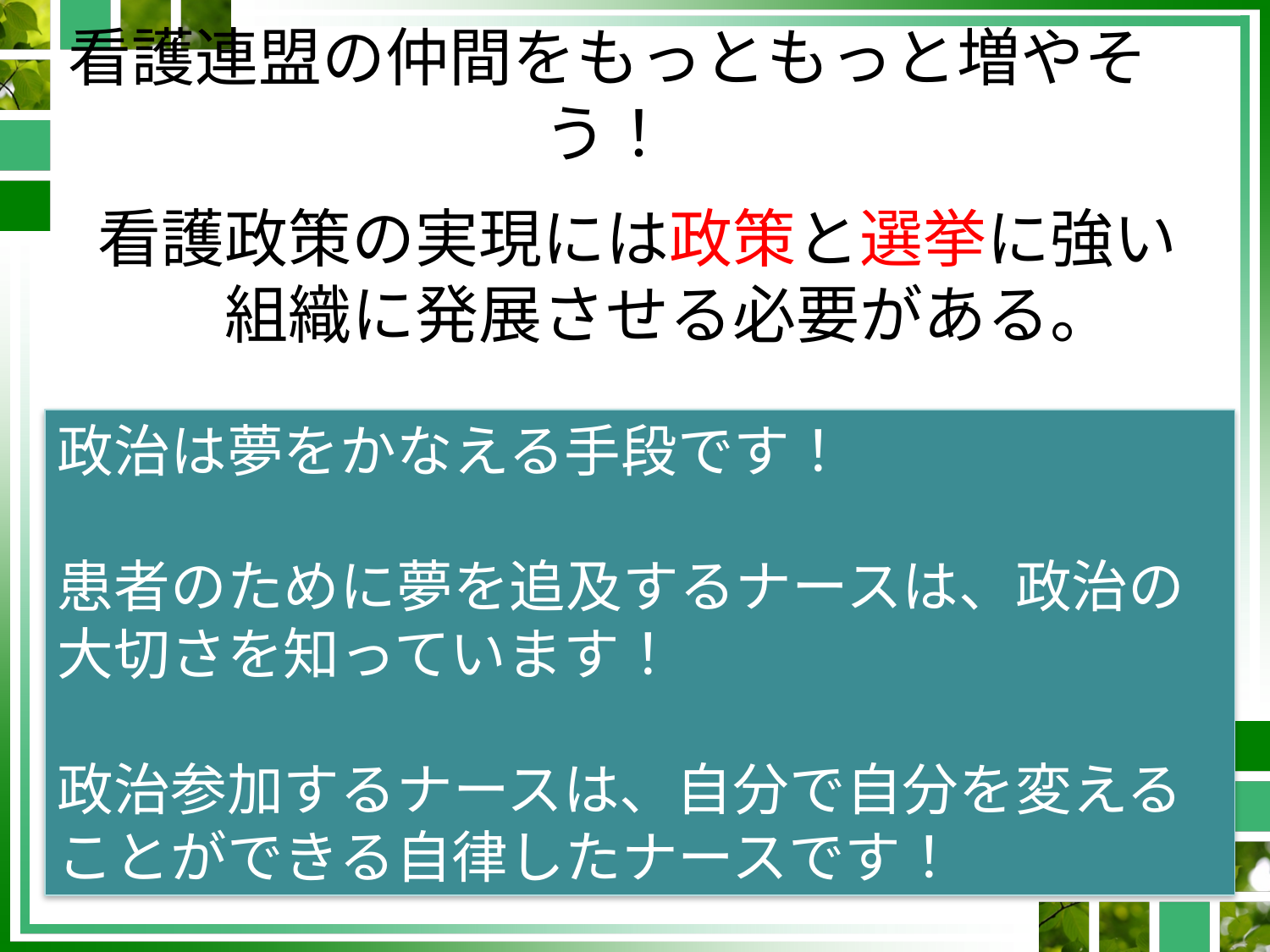

# 看護連盟の仲間をもっともっと増やそう！
看護政策の実現には政策と選挙に強い　　組織に発展させる必要がある。
政治は夢をかなえる手段です！

患者のために夢を追及するナースは、政治の大切さを知っています！

政治参加するナースは、自分で自分を変えることができる自律したナースです！